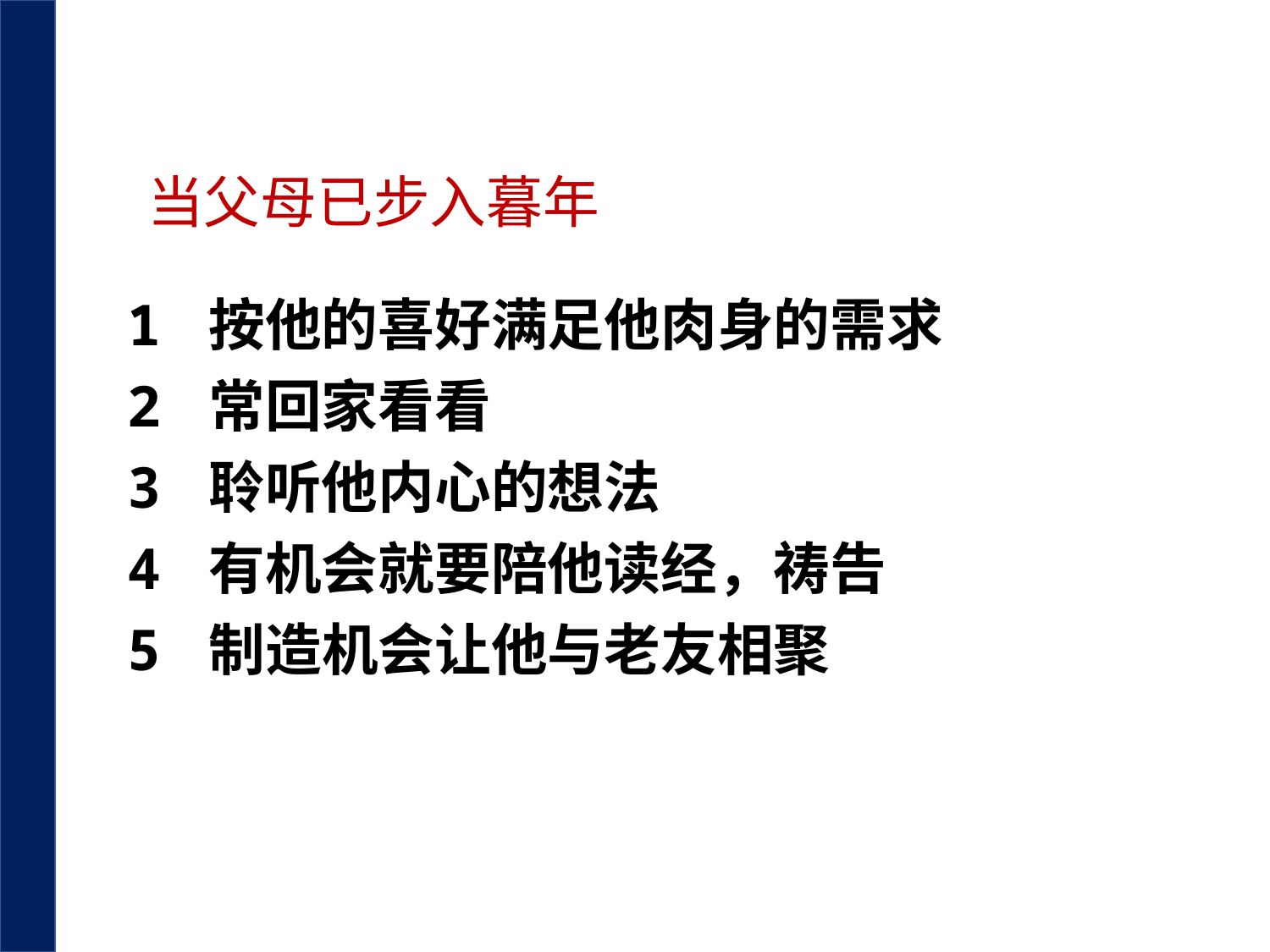

当父母已步入暮年
1 按他的喜好满足他肉身的需求
2 常回家看看
3 聆听他内心的想法
4 有机会就要陪他读经，祷告
5 制造机会让他与老友相聚